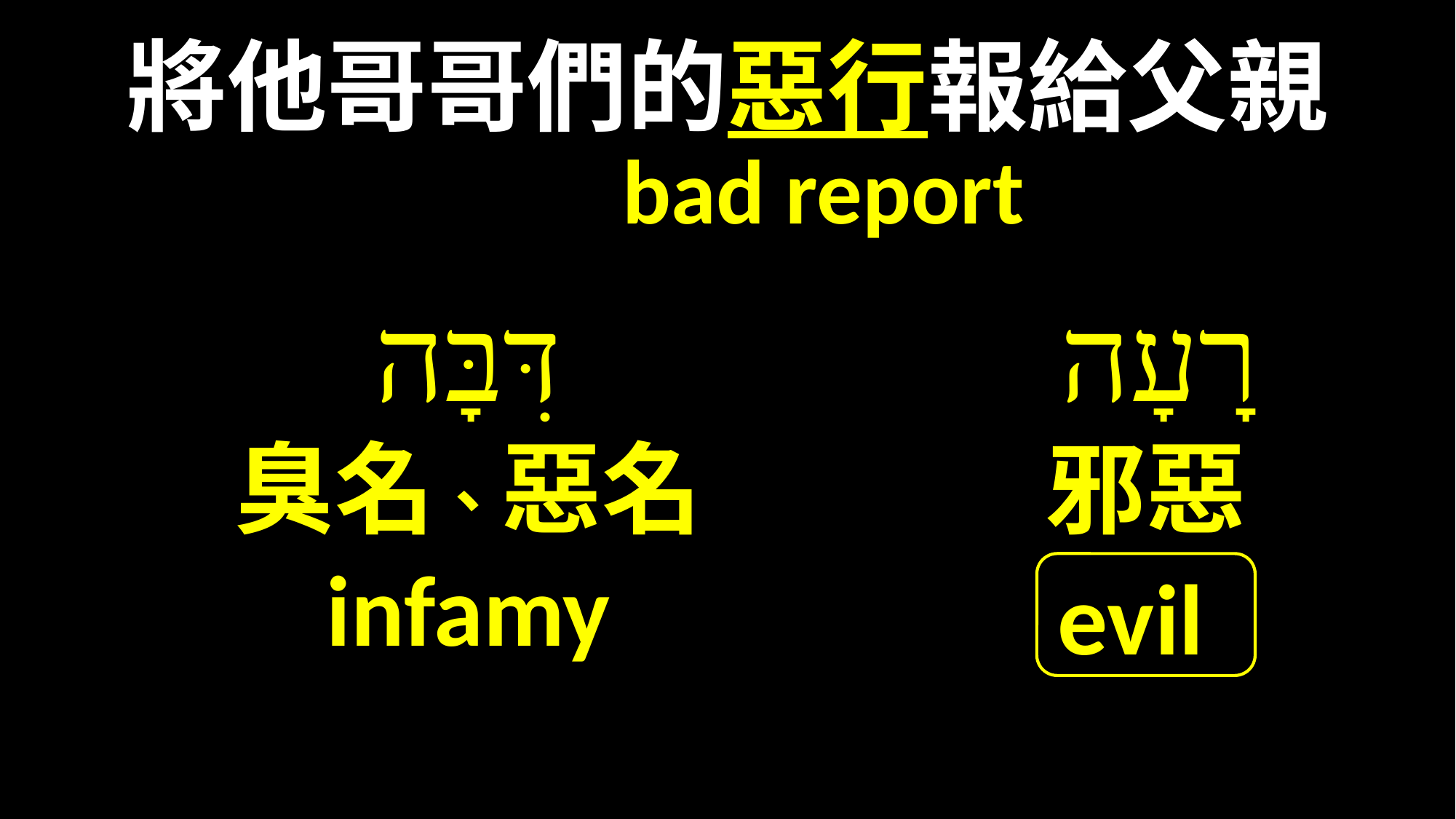

將他哥哥們的惡行報給父親
bad report
דִּבָּה
臭名、惡名
infamy
 רָעָה
邪惡
evil